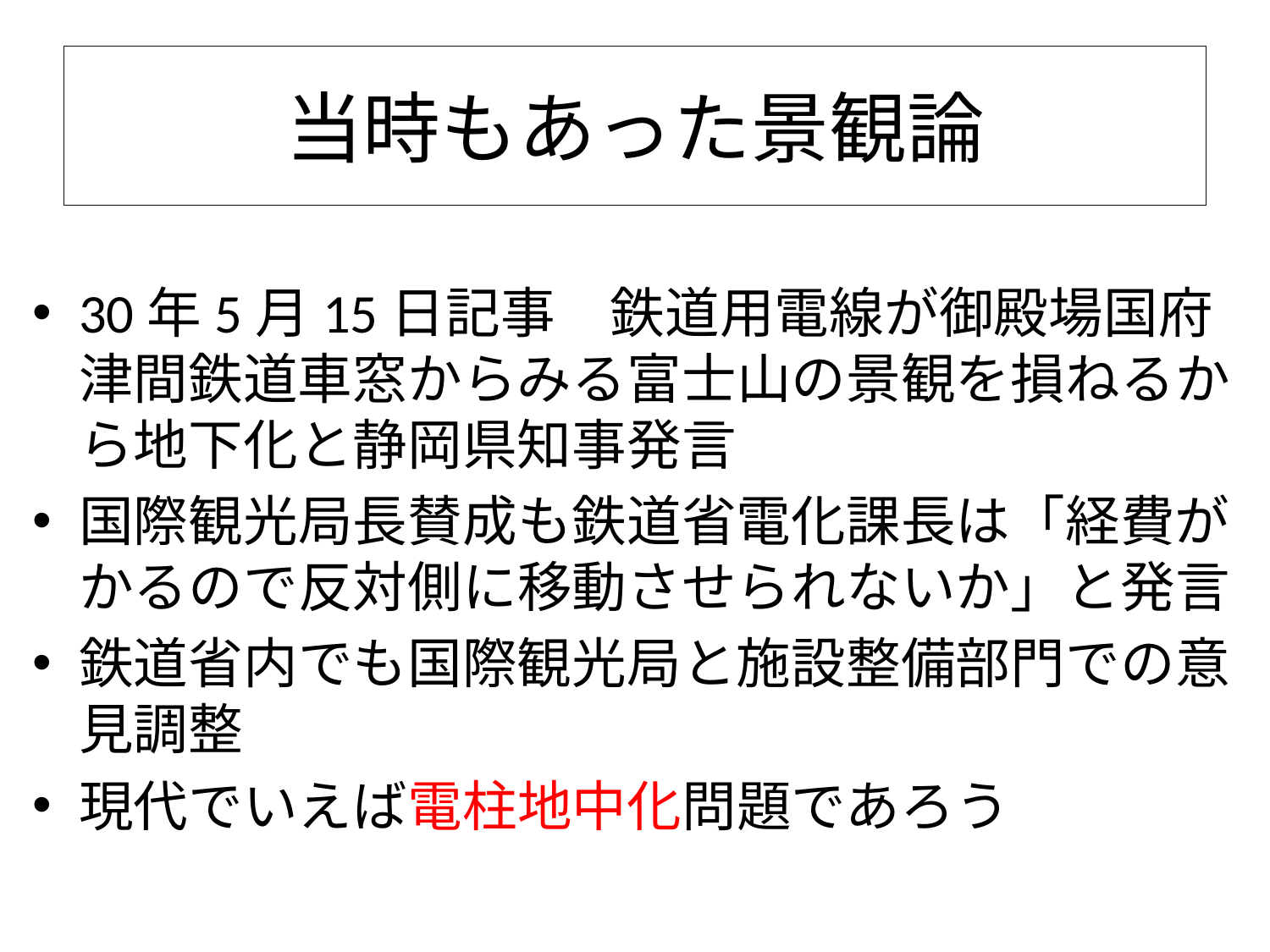

# 当時もあった景観論
30年5月15日記事　鉄道用電線が御殿場国府津間鉄道車窓からみる富士山の景観を損ねるから地下化と静岡県知事発言
国際観光局長賛成も鉄道省電化課長は「経費がかるので反対側に移動させられないか」と発言
鉄道省内でも国際観光局と施設整備部門での意見調整
現代でいえば電柱地中化問題であろう